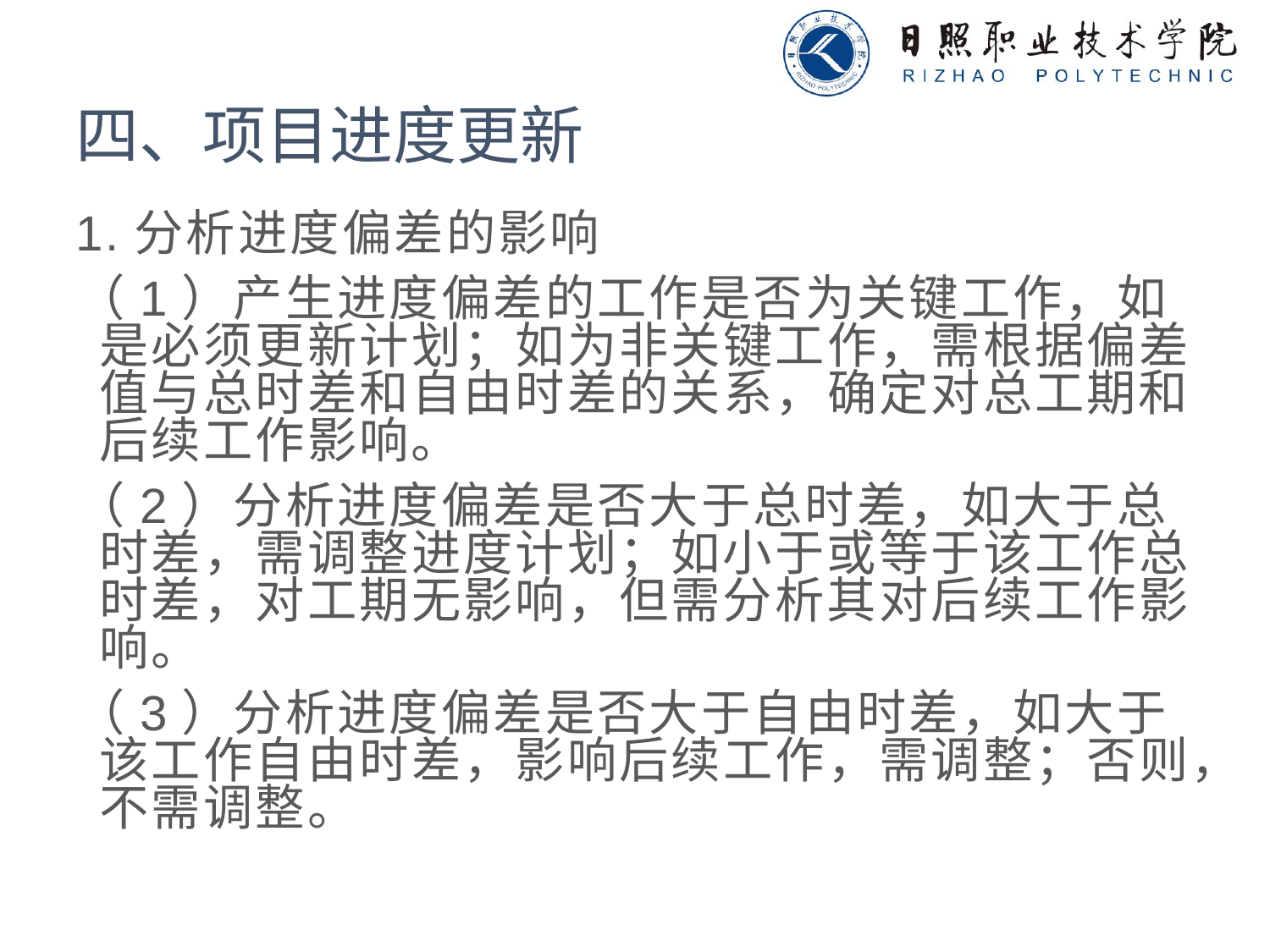

# 四、项目进度更新
1.分析进度偏差的影响
（1）产生进度偏差的工作是否为关键工作，如是必须更新计划；如为非关键工作，需根据偏差值与总时差和自由时差的关系，确定对总工期和后续工作影响。
（2）分析进度偏差是否大于总时差，如大于总时差，需调整进度计划；如小于或等于该工作总时差，对工期无影响，但需分析其对后续工作影响。
（3）分析进度偏差是否大于自由时差，如大于该工作自由时差，影响后续工作，需调整；否则，不需调整。